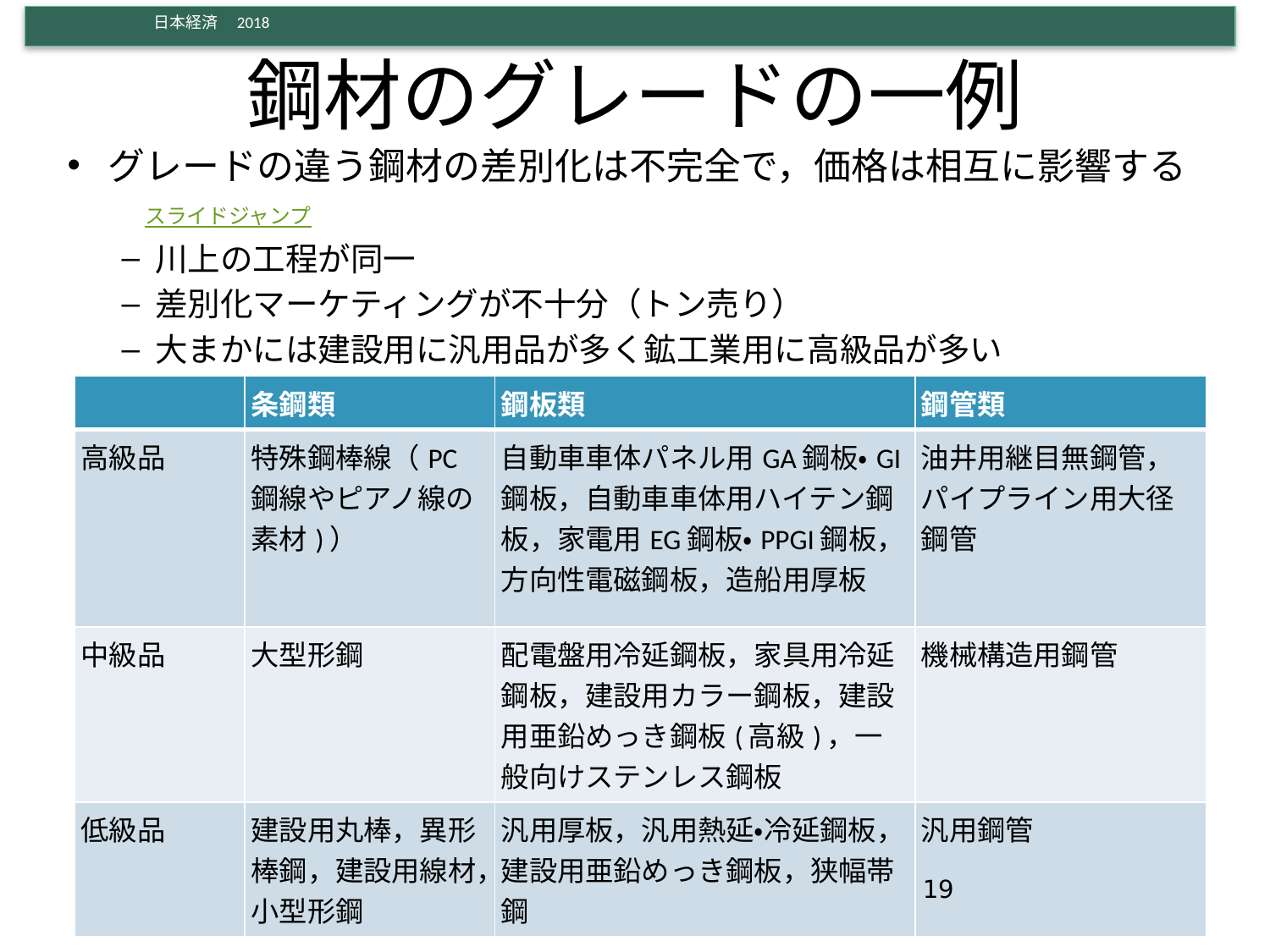

# 鋼材のグレードの一例
グレードの違う鋼材の差別化は不完全で，価格は相互に影響する　スライドジャンプ
川上の工程が同一
差別化マーケティングが不十分（トン売り）
大まかには建設用に汎用品が多く鉱工業用に高級品が多い
|  | 条鋼類 | 鋼板類 | 鋼管類 |
| --- | --- | --- | --- |
| 高級品 | 特殊鋼棒線（PC鋼線やピアノ線の素材)） | 自動車車体パネル用GA鋼板・GI鋼板，自動車車体用ハイテン鋼板，家電用EG鋼板・PPGI鋼板，方向性電磁鋼板，造船用厚板 | 油井用継目無鋼管，パイプライン用大径鋼管 |
| 中級品 | 大型形鋼 | 配電盤用冷延鋼板，家具用冷延鋼板，建設用カラー鋼板，建設用亜鉛めっき鋼板(高級)，一般向けステンレス鋼板 | 機械構造用鋼管 |
| 低級品 | 建設用丸棒，異形棒鋼，建設用線材，小型形鋼 | 汎用厚板，汎用熱延・冷延鋼板，建設用亜鉛めっき鋼板，狭幅帯鋼 | 汎用鋼管 |
19